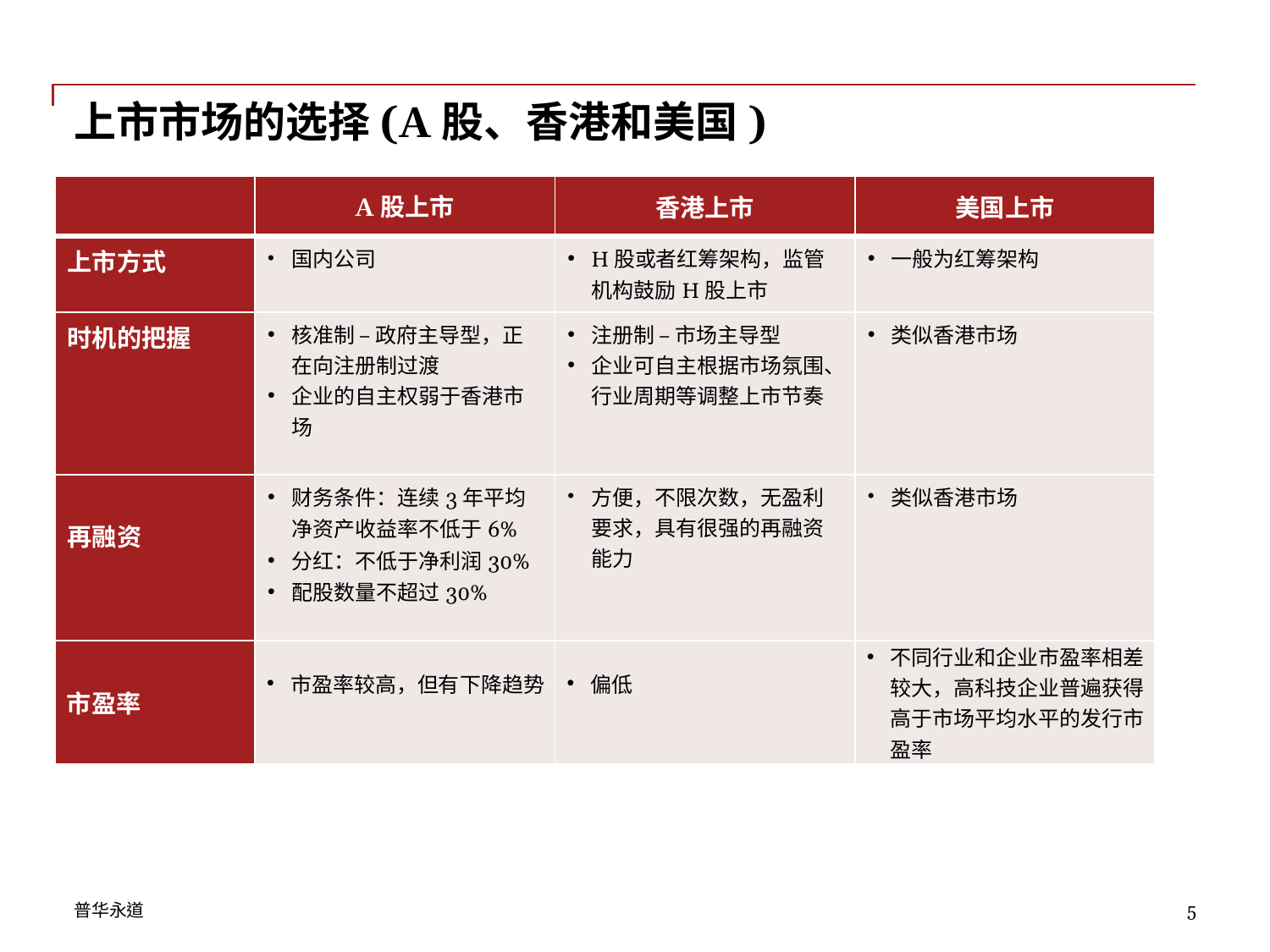

#
上市市场的选择(A股、香港和美国)
|  | A股上市 | 香港上市 | 美国上市 |
| --- | --- | --- | --- |
| 上市方式 | 国内公司 | H股或者红筹架构，监管机构鼓励H股上市 | 一般为红筹架构 |
| 时机的把握 | 核准制 – 政府主导型，正在向注册制过渡 企业的自主权弱于香港市场 | 注册制 – 市场主导型 企业可自主根据市场氛围、行业周期等调整上市节奏 | 类似香港市场 |
| 再融资 | 财务条件：连续3年平均净资产收益率不低于6% 分红：不低于净利润30% 配股数量不超过30% | 方便，不限次数，无盈利要求，具有很强的再融资能力 | 类似香港市场 |
| 市盈率 | 市盈率较高，但有下降趋势 | 偏低 | 不同行业和企业市盈率相差较大，高科技企业普遍获得高于市场平均水平的发行市盈率 |
5